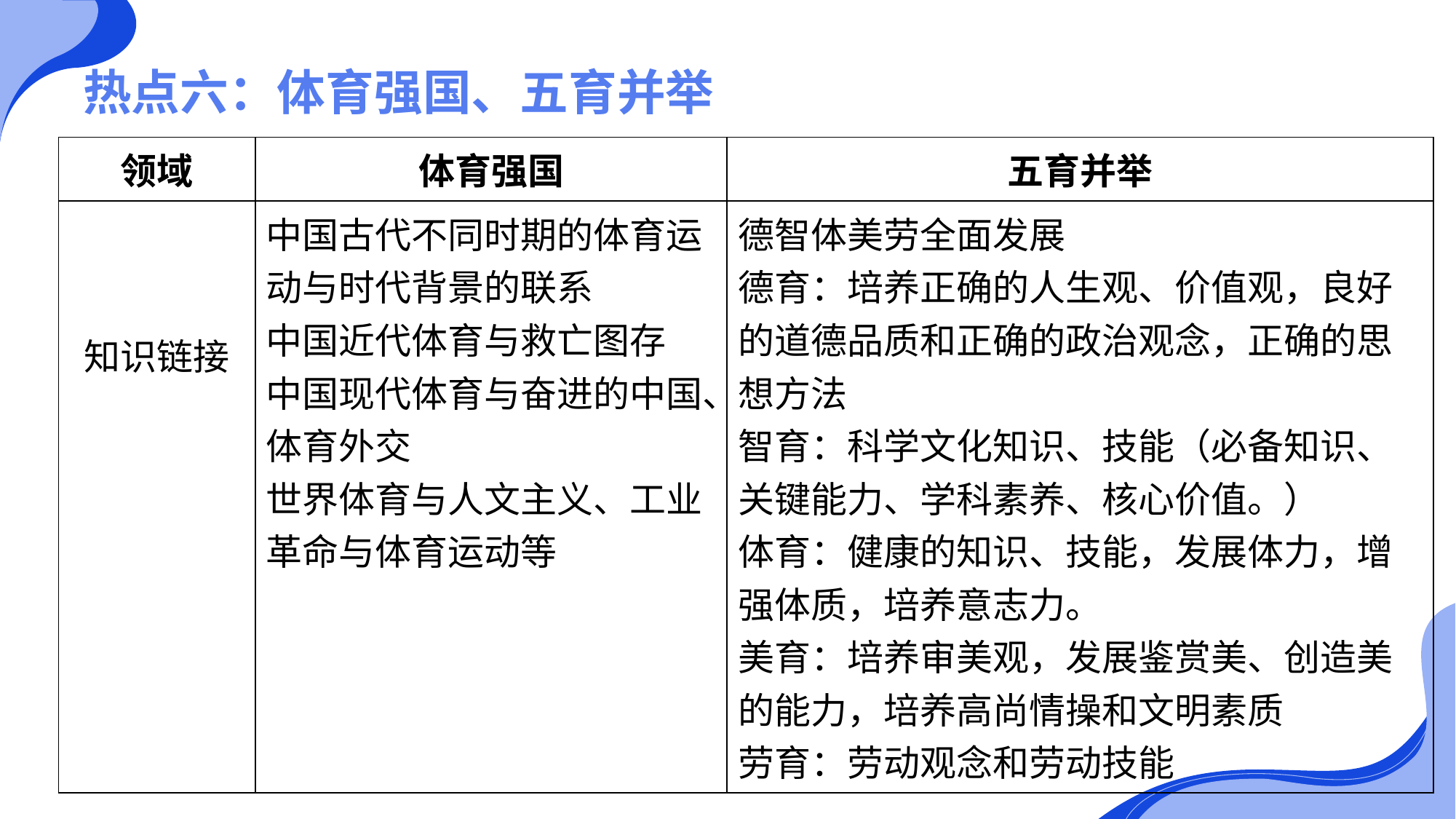

# 热点六：体育强国、五育并举
| 领域 | 体育强国 | 五育并举 |
| --- | --- | --- |
| 知识链接 | 中国古代不同时期的体育运动与时代背景的联系 中国近代体育与救亡图存 中国现代体育与奋进的中国、体育外交 世界体育与人文主义、工业革命与体育运动等 | 德智体美劳全面发展 德育：培养正确的人生观、价值观，良好的道德品质和正确的政治观念，正确的思想方法 智育：科学文化知识、技能（必备知识、关键能力、学科素养、核心价值。） 体育：健康的知识、技能，发展体力，增强体质，培养意志力。 美育：培养审美观，发展鉴赏美、创造美的能力，培养高尚情操和文明素质 劳育：劳动观念和劳动技能 |